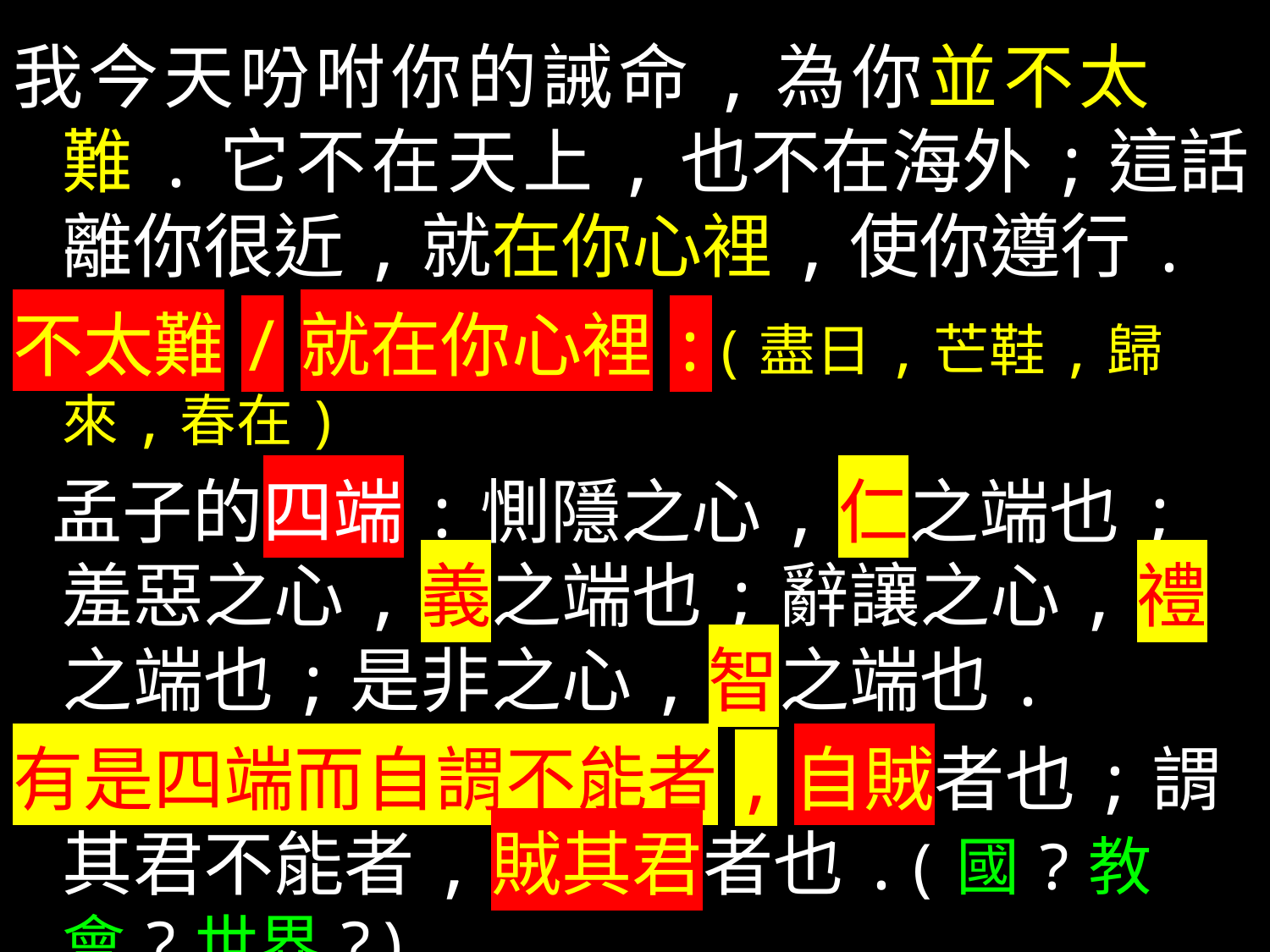

我今天吩咐你的誡命,為你並不太難.它不在天上,也不在海外;這話離你很近,就在你心裡,使你遵行.
不太難/就在你心裡:(盡日,芒鞋,歸來,春在)
  孟子的四端:惻隱之心,仁之端也;羞惡之心,義之端也;辭讓之心,禮之端也;是非之心,智之端也.
有是四端而自謂不能者,自賊者也;謂其君不能者,賊其君者也.(國?教會?世界?)